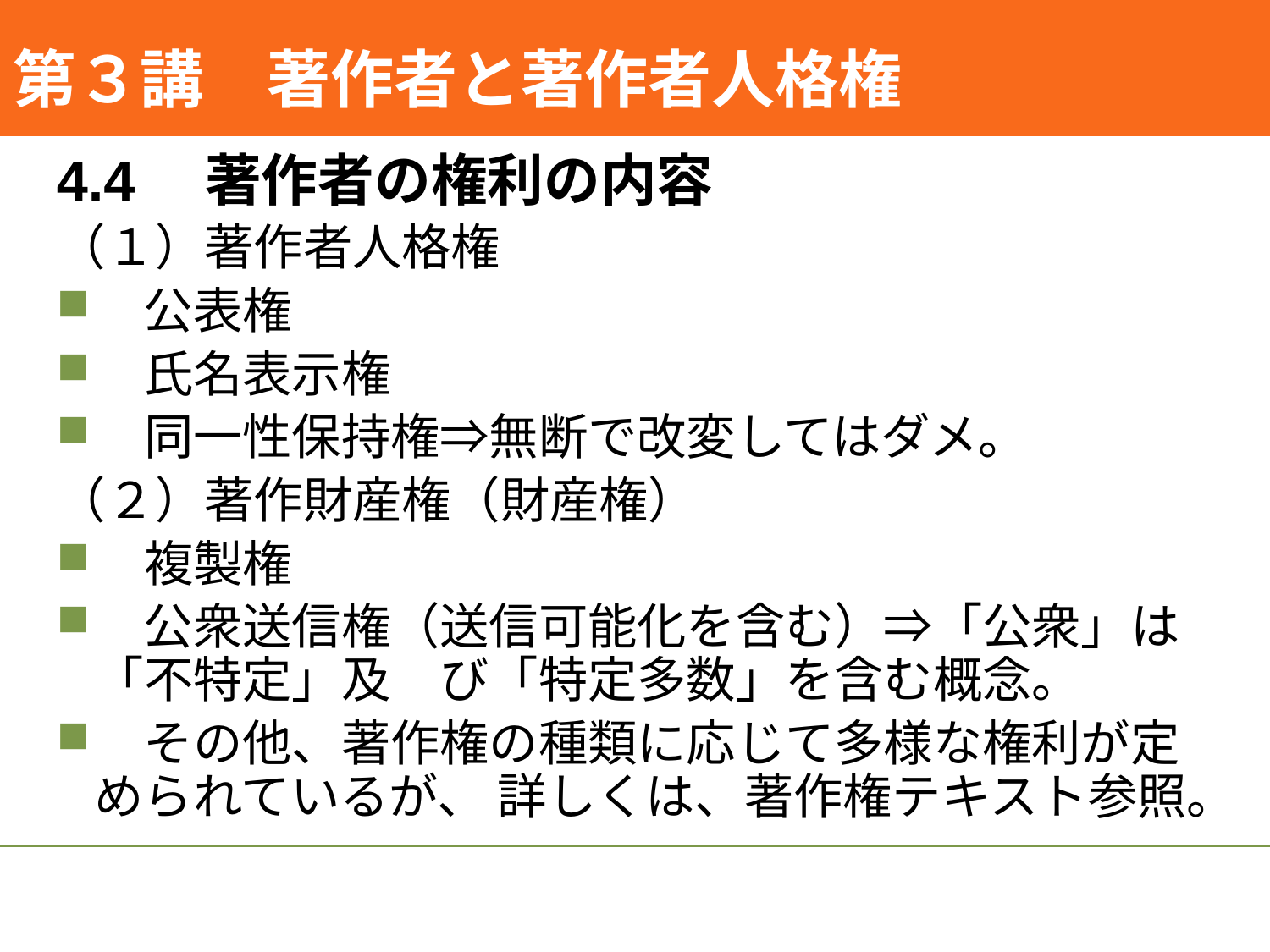

#
第３講　著作者と著作者人格権
4.4　著作者の権利の内容
（１）著作者人格権
　公表権
　氏名表示権
　同一性保持権⇒無断で改変してはダメ。
（２）著作財産権（財産権）
　複製権
　公衆送信権（送信可能化を含む）⇒「公衆」は「不特定」及　び「特定多数」を含む概念。
　その他、著作権の種類に応じて多様な権利が定められているが、 詳しくは、著作権テキスト参照。